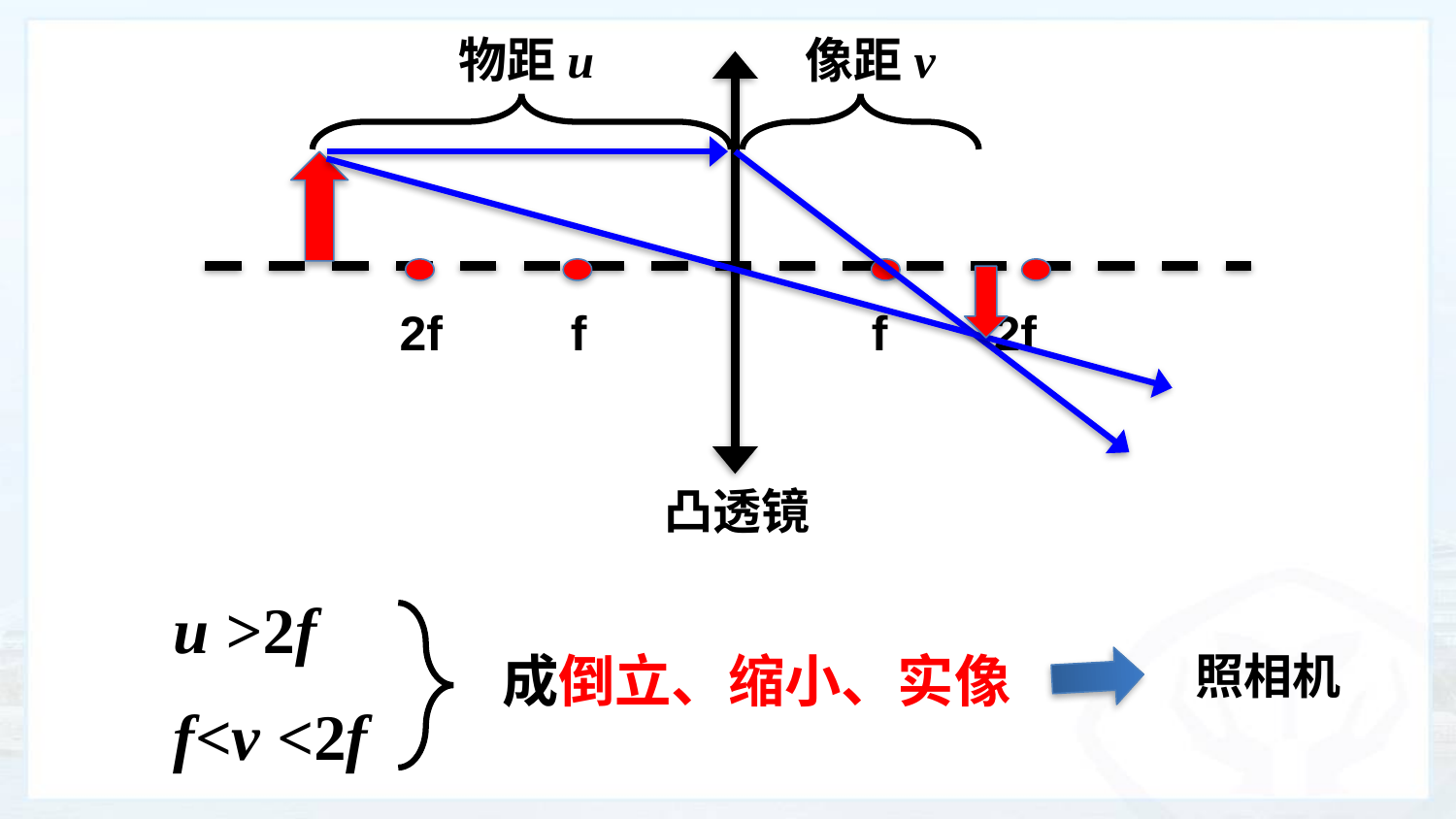

物距u
像距v

2f
f
f
2f
凸透镜
u >2f

成倒立、缩小、实像
照相机
f<v <2f